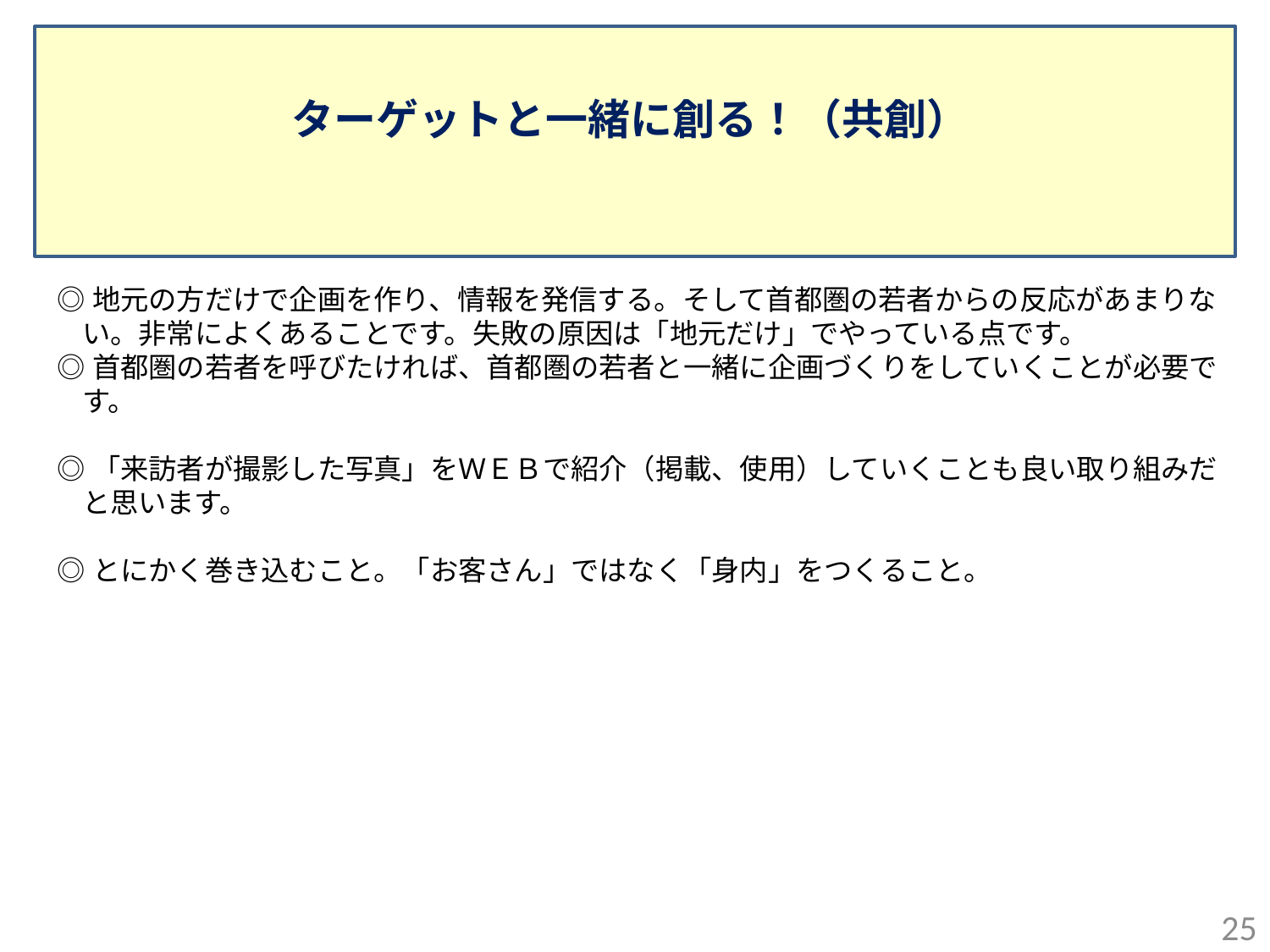

ターゲットと一緒に創る！（共創）
◎地元の方だけで企画を作り、情報を発信する。そして首都圏の若者からの反応があまりない。非常によくあることです。失敗の原因は「地元だけ」でやっている点です。
◎首都圏の若者を呼びたければ、首都圏の若者と一緒に企画づくりをしていくことが必要です。

◎「来訪者が撮影した写真」をＷＥＢで紹介（掲載、使用）していくことも良い取り組みだと思います。

◎とにかく巻き込むこと。「お客さん」ではなく「身内」をつくること。

25